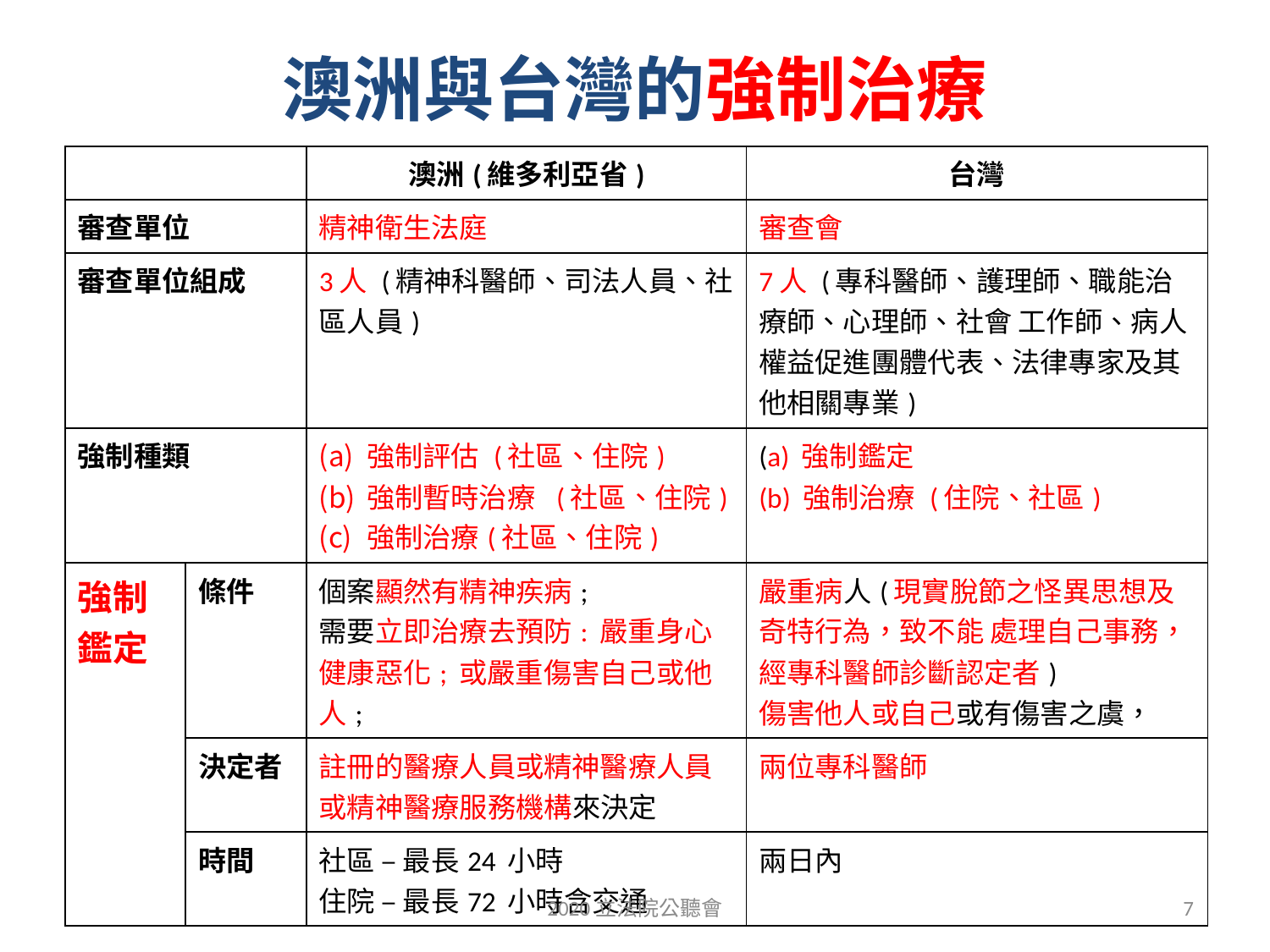

# 澳洲與台灣的強制治療
|  |  | 澳洲(維多利亞省) | 台灣 |
| --- | --- | --- | --- |
| 審查單位 |  | 精神衛生法庭 | 審查會 |
| 審查單位組成 |  | 3人 (精神科醫師、司法人員、社區人員) | 7人 (專科醫師、護理師、職能治療師、心理師、社會 工作師、病人權益促進團體代表、法律專家及其他相關專業) |
| 強制種類 |  | 強制評估 (社區、住院) 強制暫時治療 (社區、住院) 強制治療(社區、住院) | (a) 強制鑑定 (b) 強制治療 (住院、社區) |
| 強制 鑑定 | 條件 | 個案顯然有精神疾病; 需要立即治療去預防: 嚴重身心健康惡化; 或嚴重傷害自己或他人; | 嚴重病人(現實脫節之怪異思想及奇特行為，致不能 處理自己事務，經專科醫師診斷認定者) 傷害他人或自己或有傷害之虞， |
|  | 決定者 | 註冊的醫療人員或精神醫療人員或精神醫療服務機構來決定 | 兩位專科醫師 |
|  | 時間 | 社區 – 最長24 小時 住院 – 最長72 小時含交通 | 兩日內 |
2020立法院公聽會
7